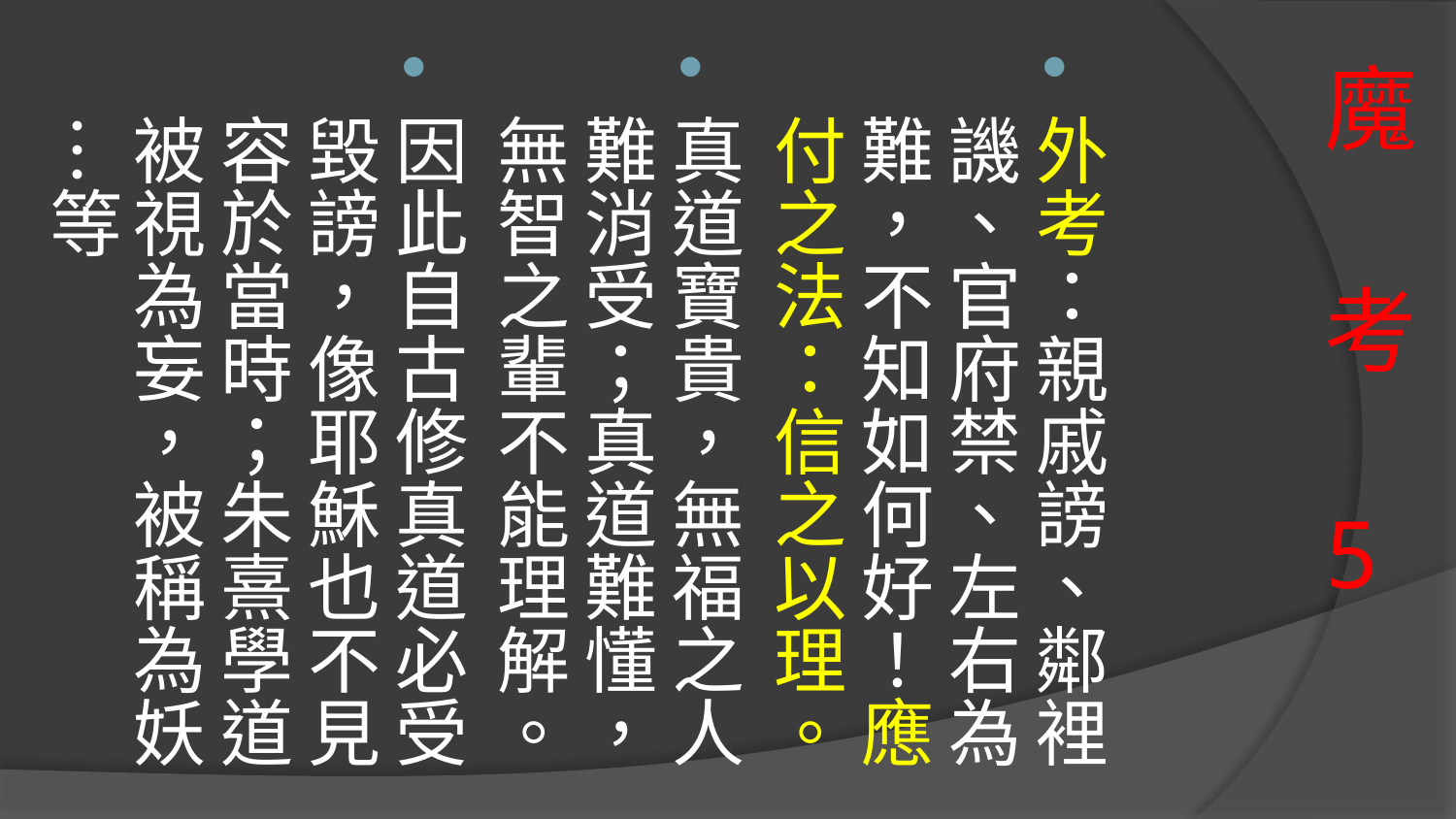

外考：親戚謗、鄰裡譏、官府禁、左右為難，不知如何好！應付之法：信之以理。
真道寶貴，無福之人難消受；真道難懂，無智之輩不能理解。
因此自古修真道必受毀謗，像耶穌也不見容於當時；朱熹學道被視為妄，被稱為妖…等
# 魔 考 5